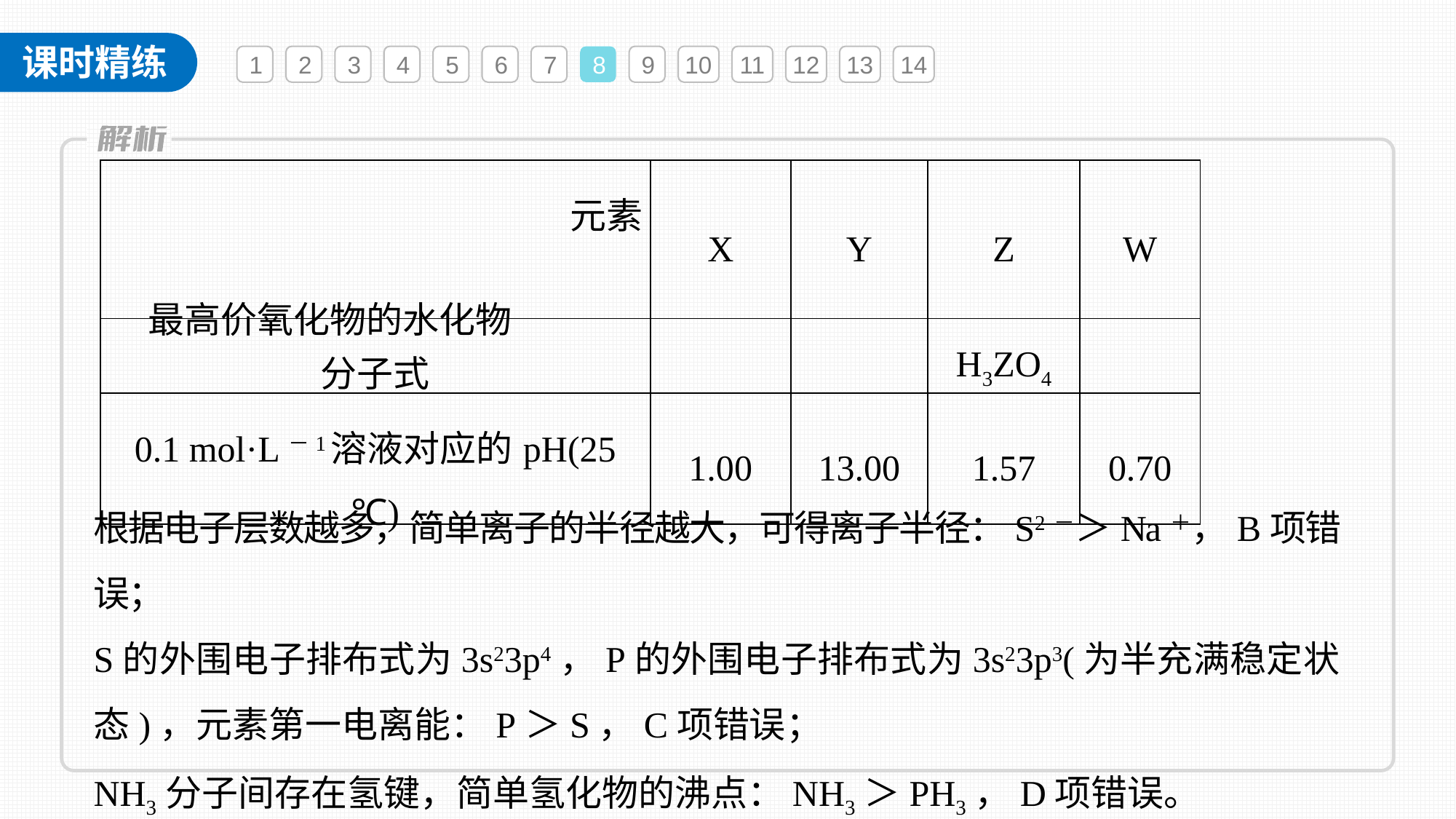

1
2
3
4
5
6
7
8
9
10
11
12
13
14

| 元素 最高价氧化物的水化物 | X | Y | Z | W |
| --- | --- | --- | --- | --- |
| 分子式 |  |  | H3ZO4 |  |
| 0.1 mol·L－1溶液对应的pH(25 ℃) | 1.00 | 13.00 | 1.57 | 0.70 |
根据电子层数越多，简单离子的半径越大，可得离子半径：S2－＞Na＋，B项错误；
S的外围电子排布式为3s23p4，P的外围电子排布式为3s23p3(为半充满稳定状态)，元素第一电离能：P＞S，C项错误；
NH3分子间存在氢键，简单氢化物的沸点：NH3＞PH3，D项错误。